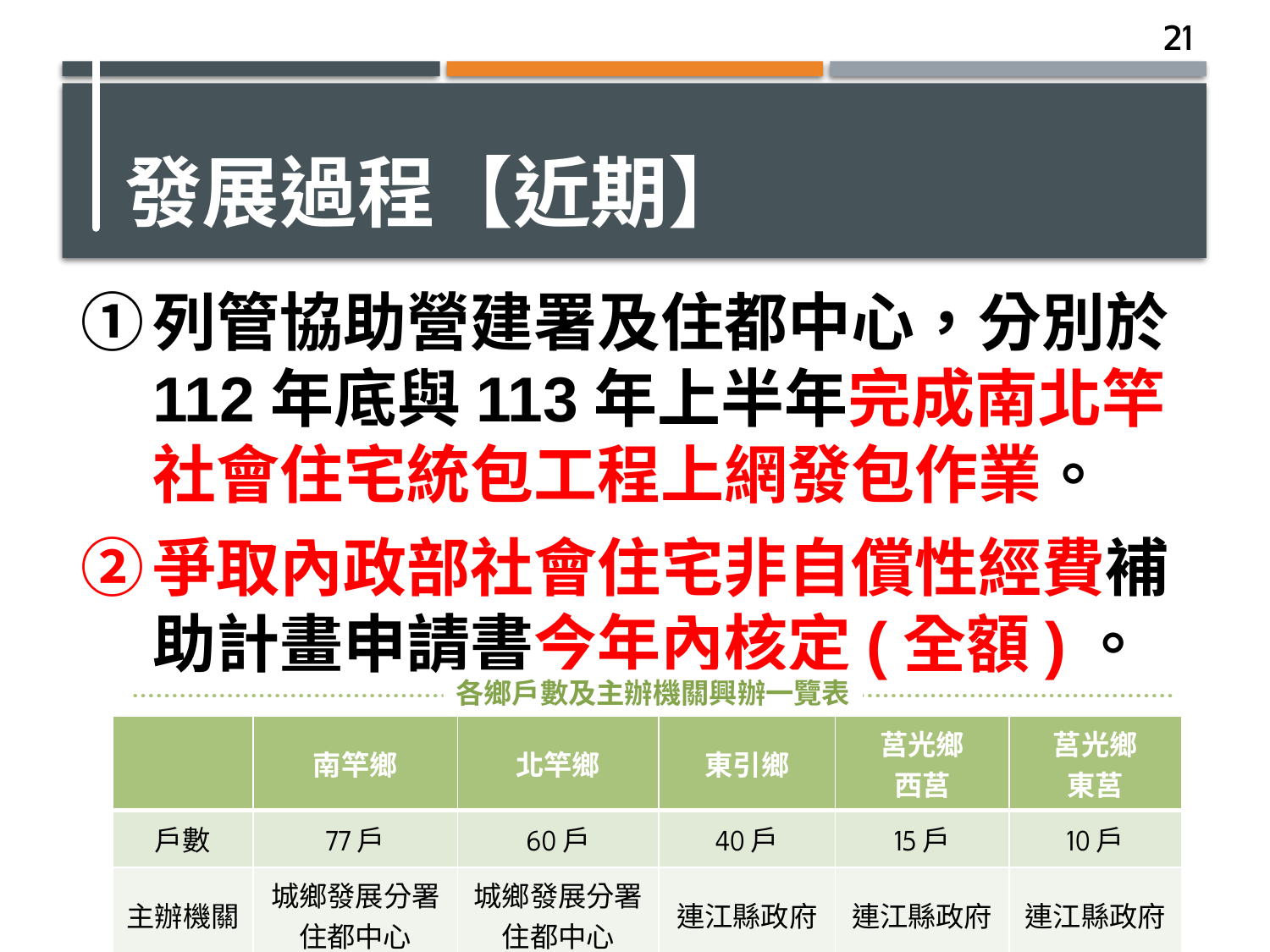

21
發展過程【近期】

列管協助營建署及住都中心，分別於112年底與113年上半年完成南北竿社會住宅統包工程上網發包作業。
爭取內政部社會住宅非自償性經費補助計畫申請書今年內核定(全額)。
各鄉戶數及主辦機關興辦一覽表
|  | 南竿鄉 | 北竿鄉 | 東引鄉 | 莒光鄉 西莒 | 莒光鄉 東莒 |
| --- | --- | --- | --- | --- | --- |
| 戶數 | 77戶 | 60戶 | 40戶 | 15戶 | 10戶 |
| 主辦機關 | 城鄉發展分署 住都中心 | 城鄉發展分署 住都中心 | 連江縣政府 | 連江縣政府 | 連江縣政府 |